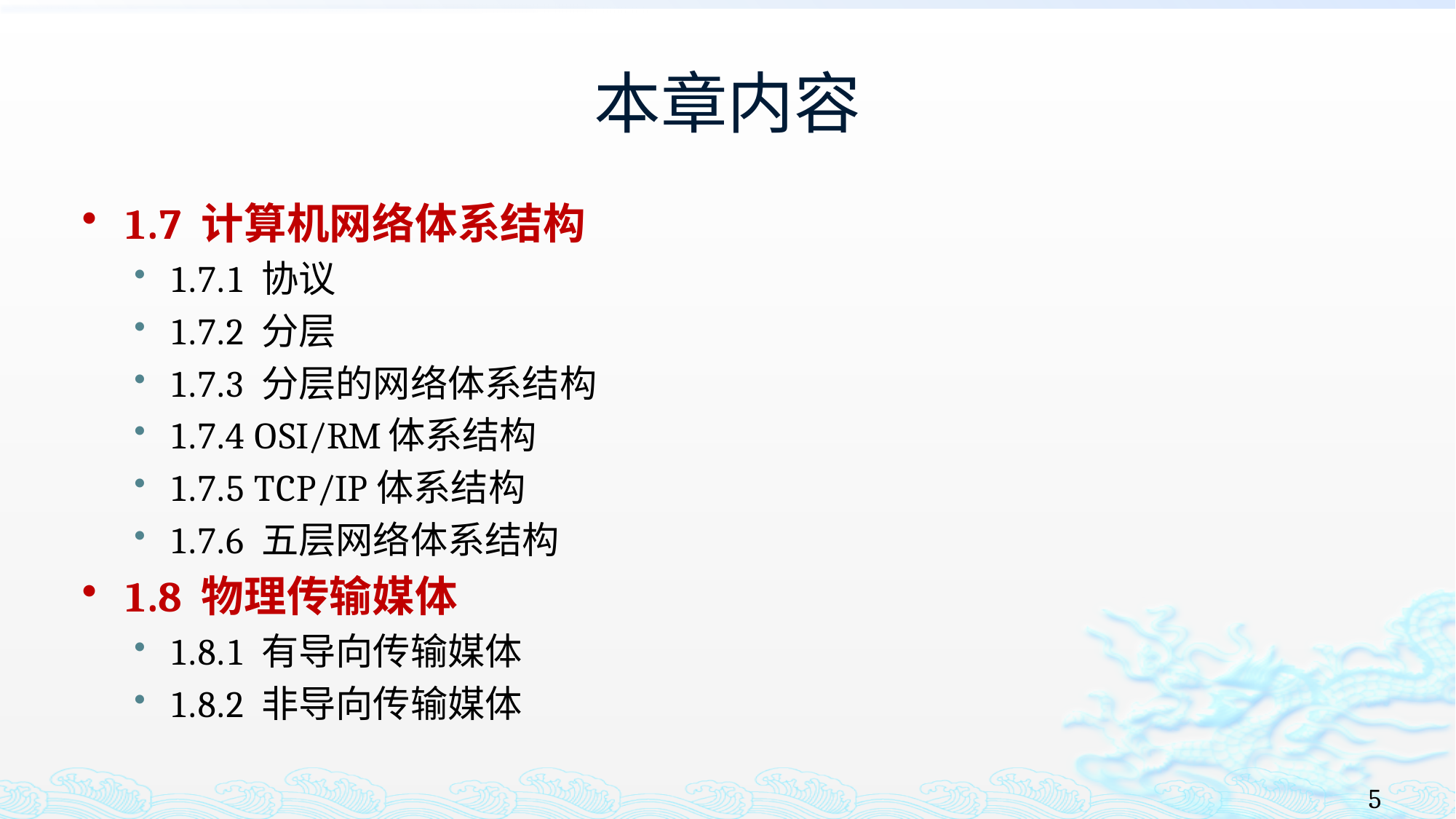

# 本章内容
1.7 计算机网络体系结构
1.7.1 协议
1.7.2 分层
1.7.3 分层的网络体系结构
1.7.4 OSI/RM体系结构
1.7.5 TCP/IP体系结构
1.7.6 五层网络体系结构
1.8 物理传输媒体
1.8.1 有导向传输媒体
1.8.2 非导向传输媒体
5